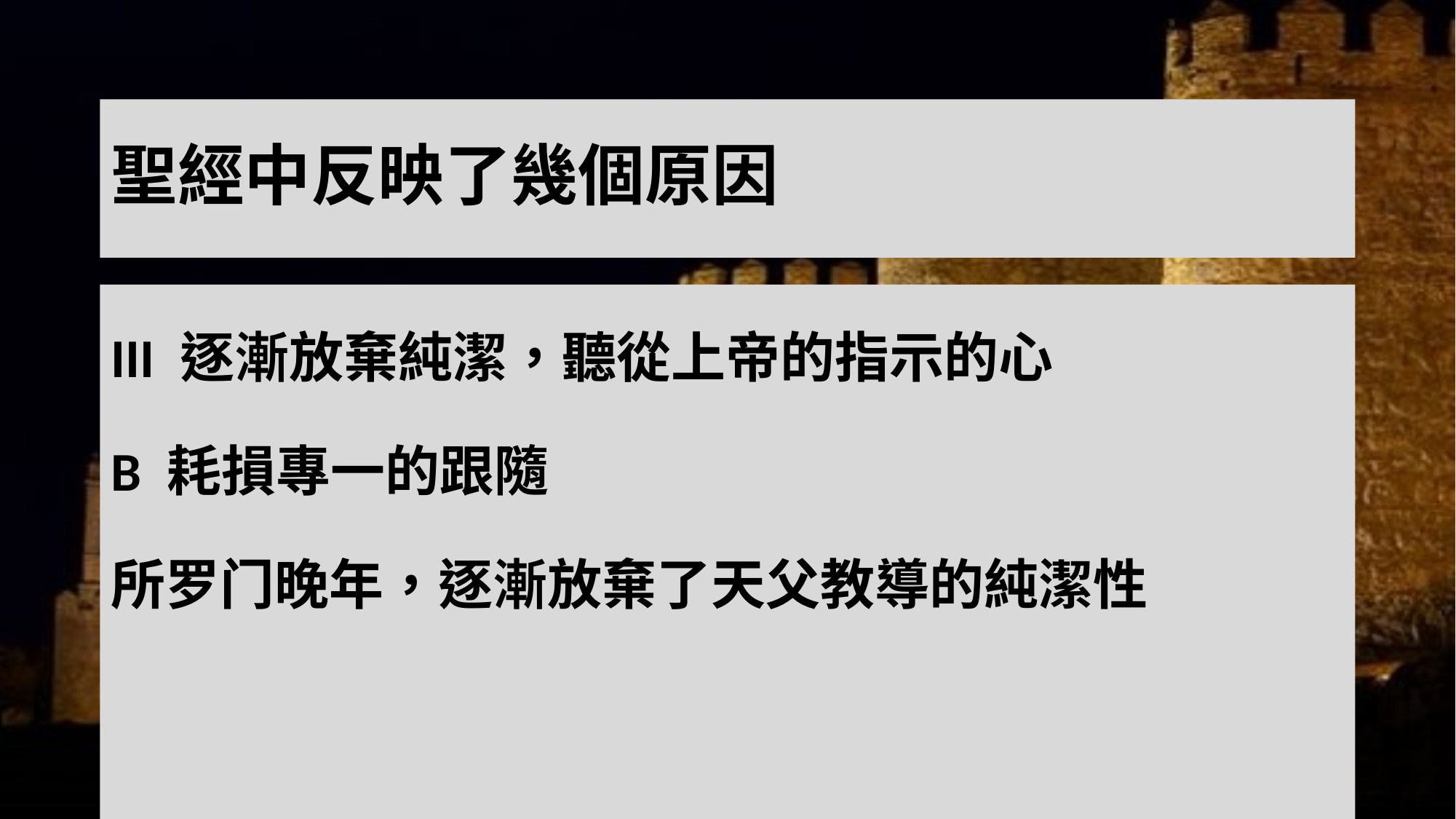

# 聖經中反映了幾個原因
III 逐漸放棄純潔，聽從上帝的指示的心
B 耗損專一的跟隨
所罗门晚年，逐漸放棄了天父教導的純潔性